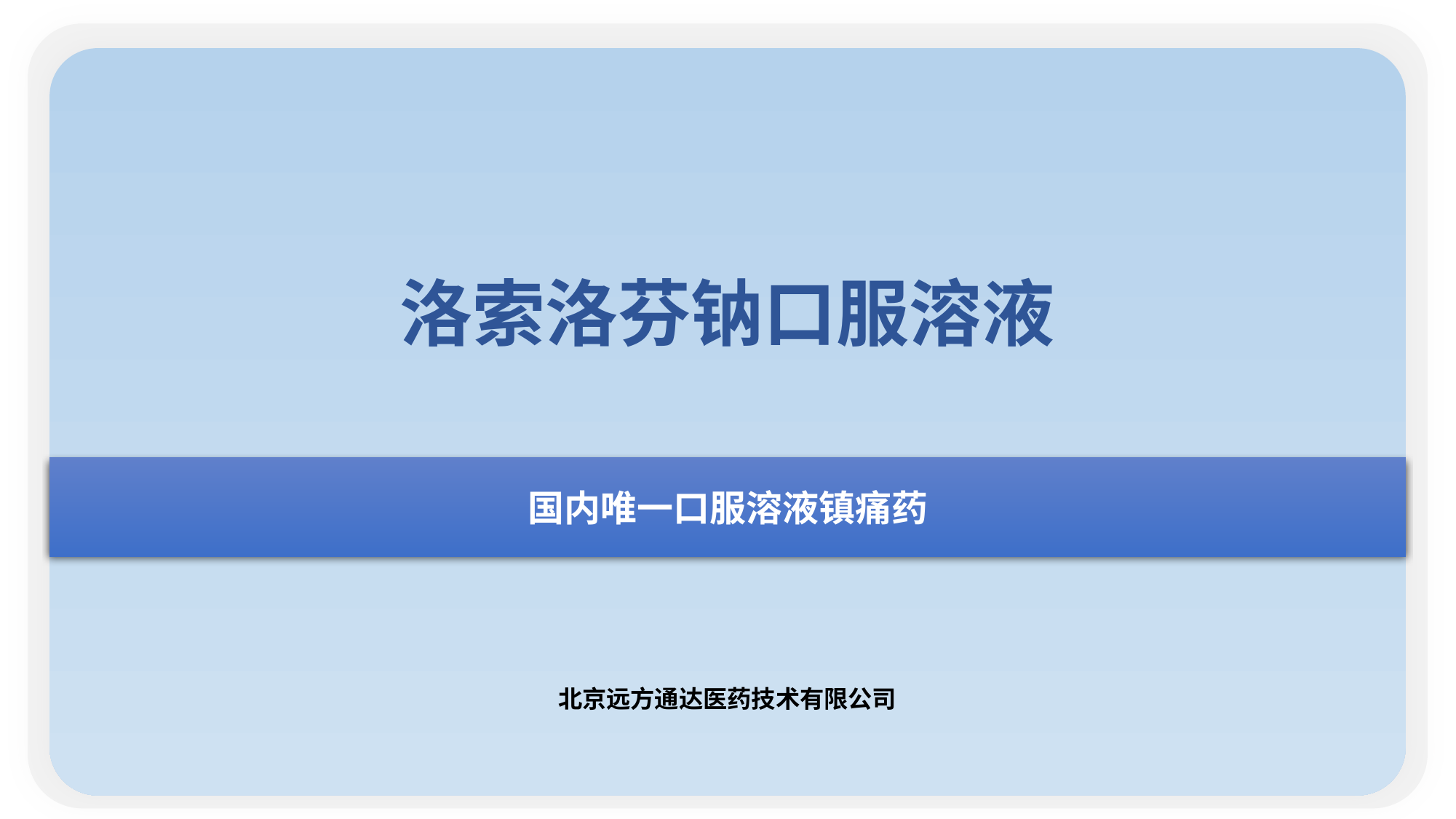

洛索洛芬钠口服溶液
国内唯一口服溶液镇痛药
北京远方通达医药技术有限公司